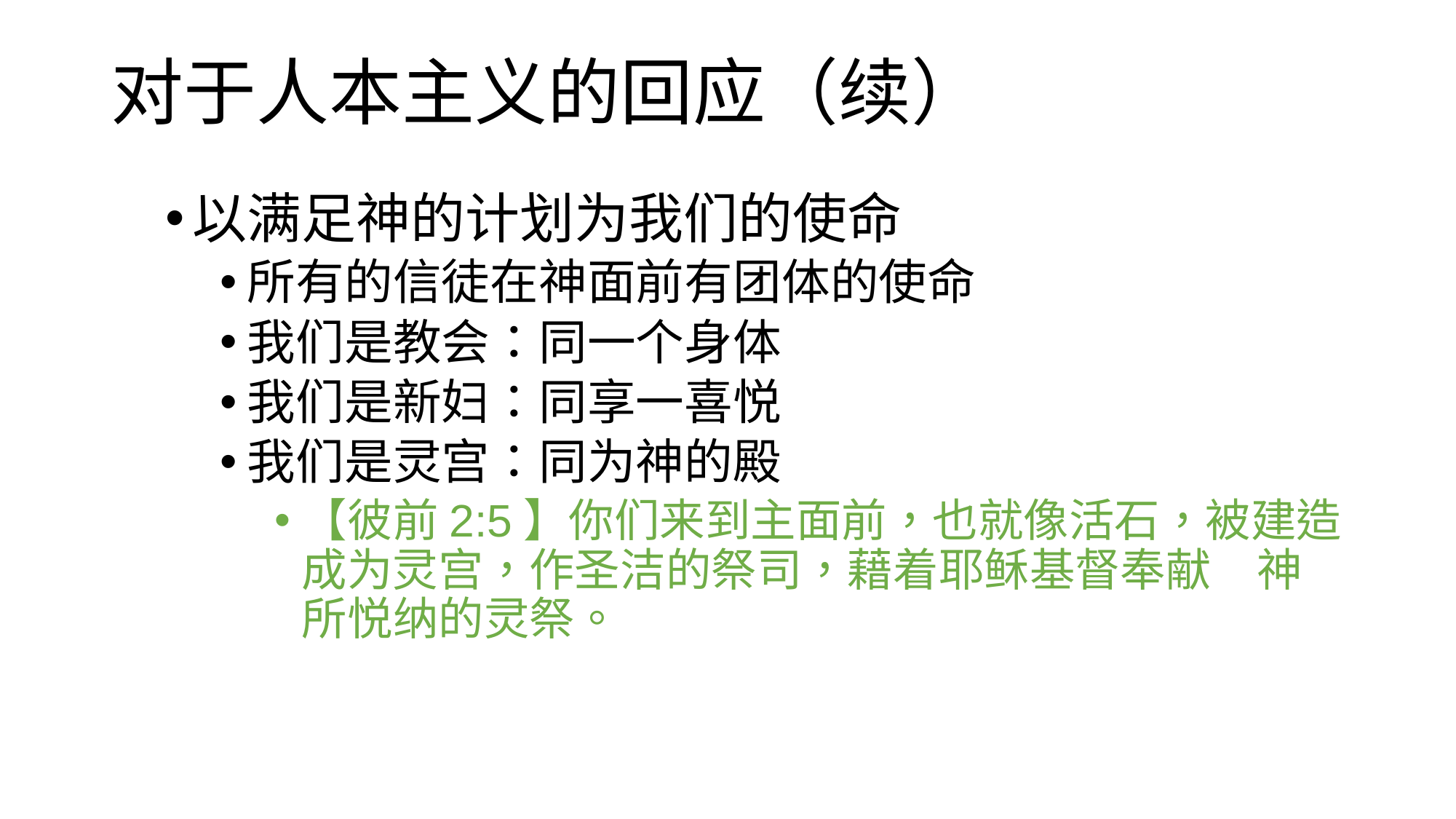

# 对于人本主义的回应（续）
以满足神的计划为我们的使命
所有的信徒在神面前有团体的使命
我们是教会：同一个身体
我们是新妇：同享一喜悦
我们是灵宫：同为神的殿
【彼前2:5】你们来到主面前，也就像活石，被建造成为灵宫，作圣洁的祭司，藉着耶稣基督奉献　神所悦纳的灵祭。